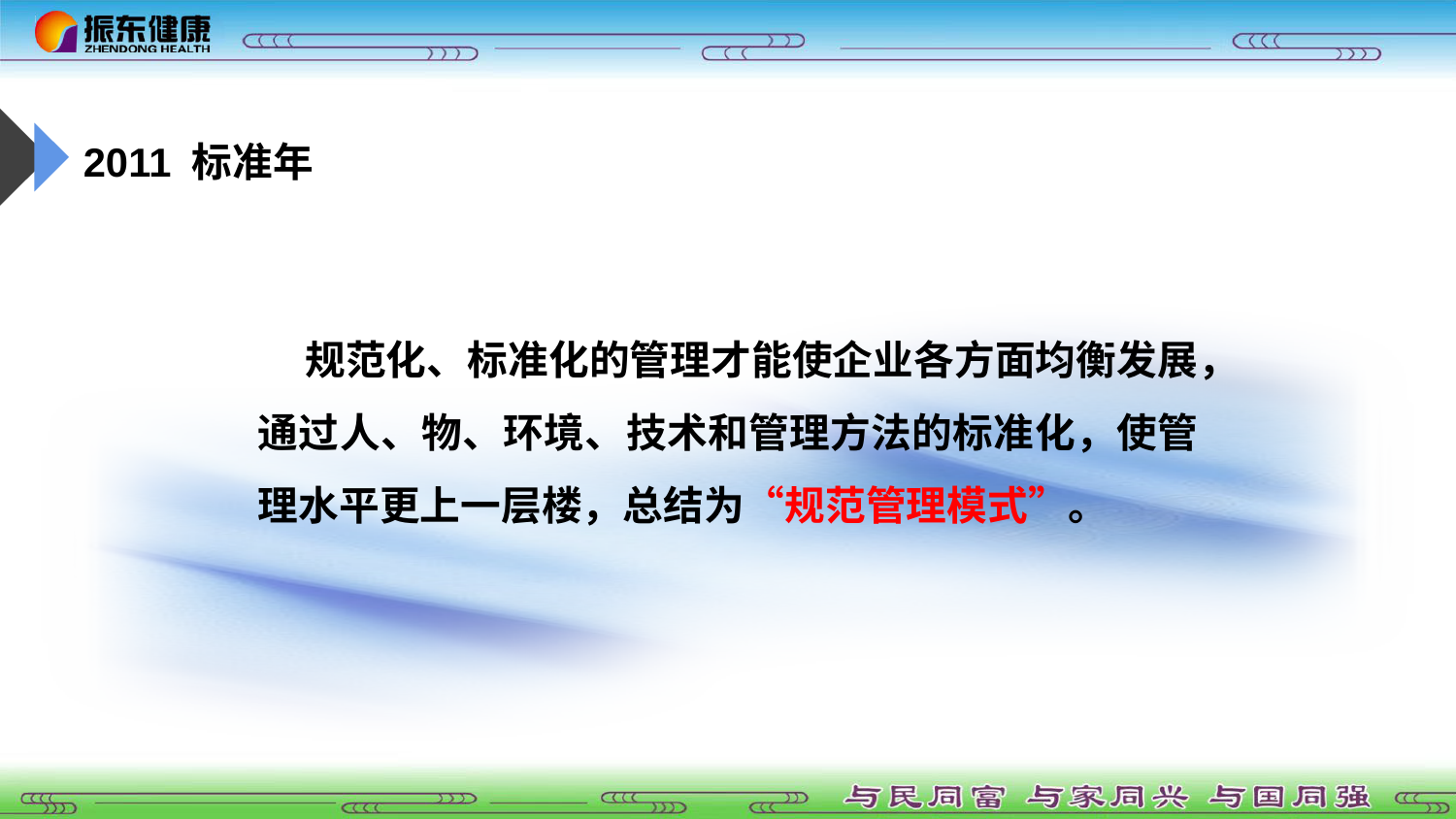

2011 标准年

    规范化、标准化的管理才能使企业各方面均衡发展，通过人、物、环境、技术和管理方法的标准化，使管理水平更上一层楼，总结为“规范管理模式”。